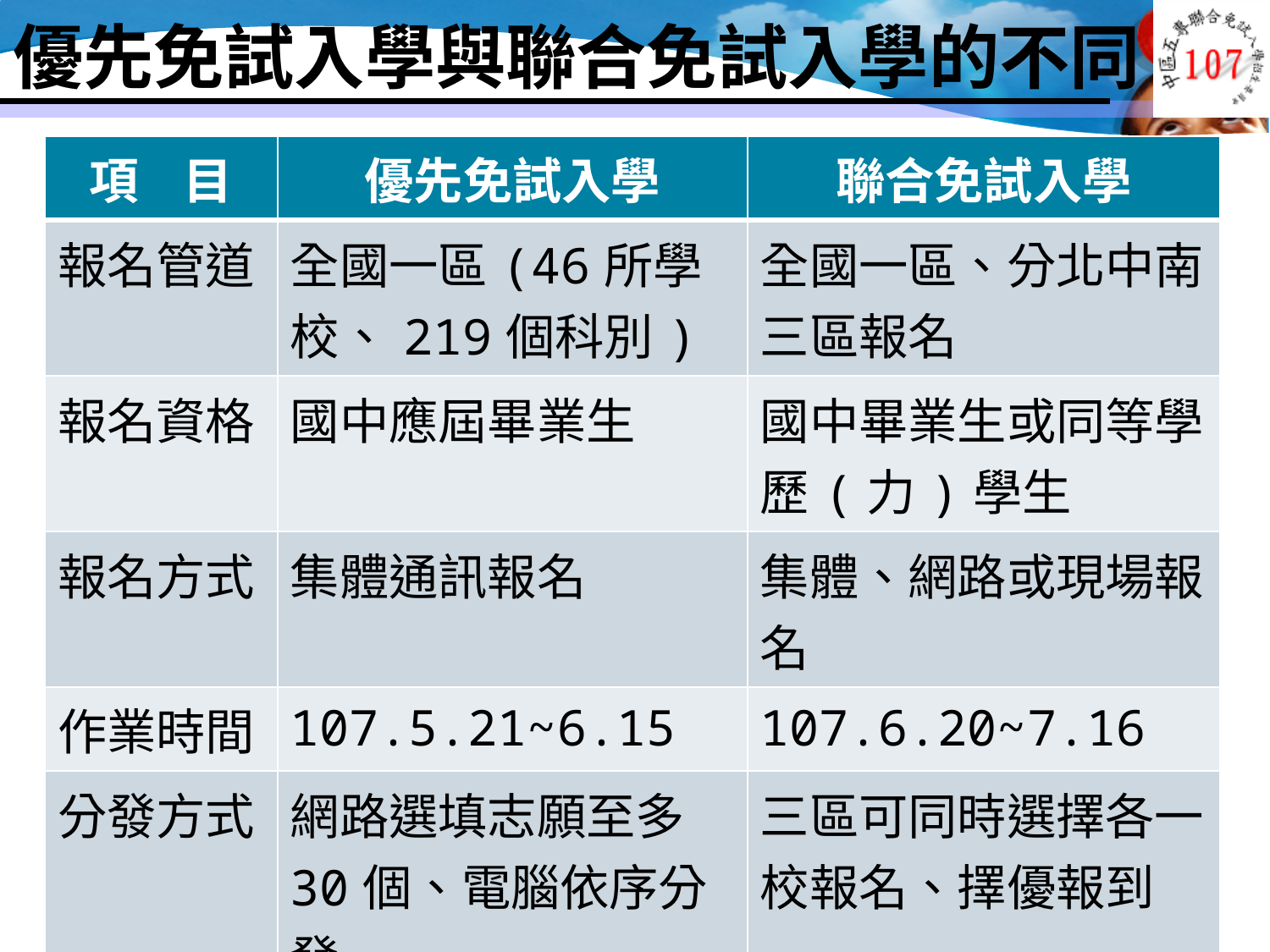

# 優先免試入學與聯合免試入學的不同
| 項 目 | 優先免試入學 | 聯合免試入學 |
| --- | --- | --- |
| 報名管道 | 全國一區(46所學校、219個科別) | 全國一區、分北中南三區報名 |
| 報名資格 | 國中應屆畢業生 | 國中畢業生或同等學歷(力)學生 |
| 報名方式 | 集體通訊報名 | 集體、網路或現場報名 |
| 作業時間 | 107.5.21~6.15 | 107.6.20~7.16 |
| 分發方式 | 網路選填志願至多30個、電腦依序分發 | 三區可同時選擇各一校報名、擇優報到 |
| 報到方式 | 依錄取學校及科別報到 | 現場登記報到、依序分發、選擇科別 |